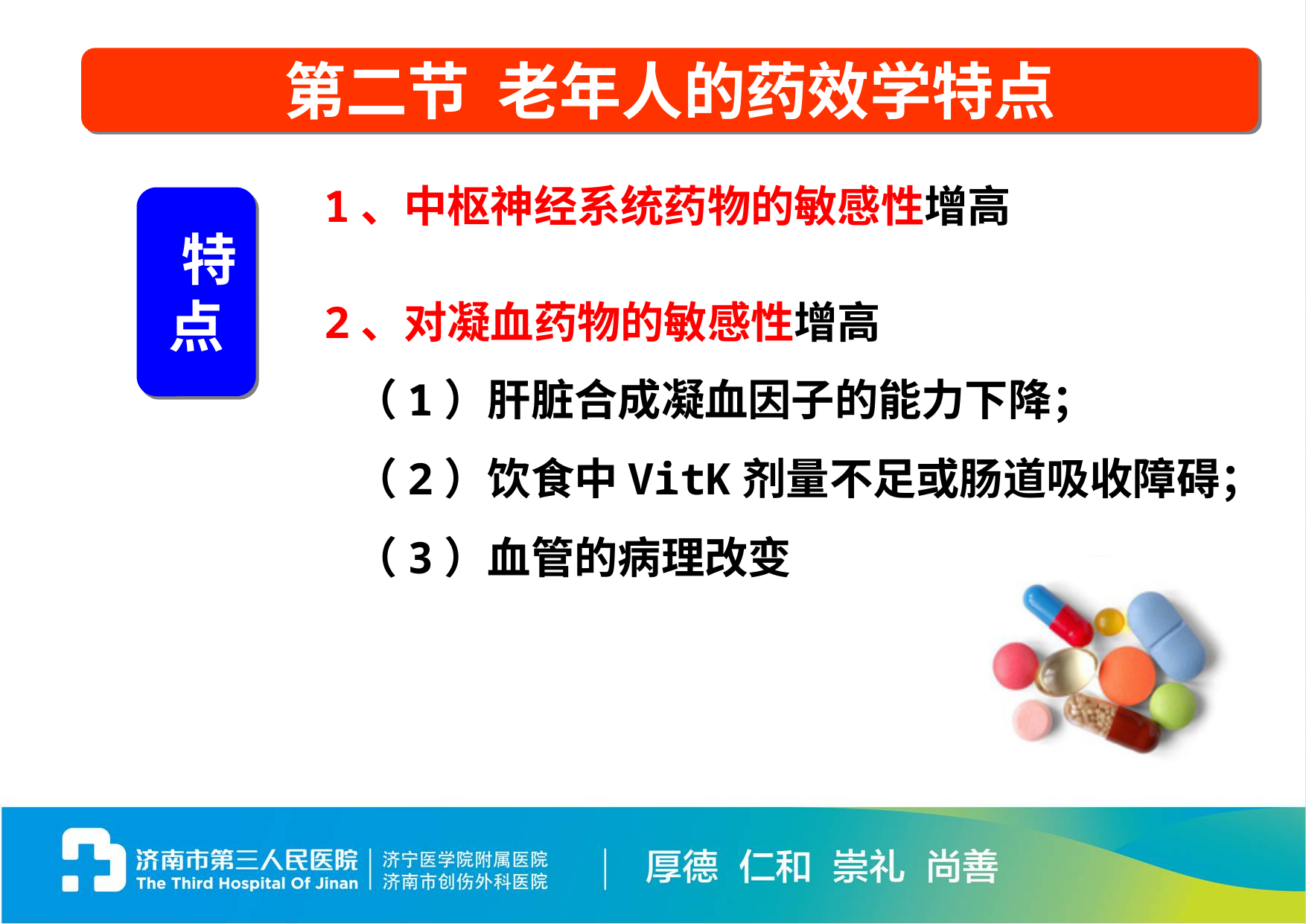

第二节  老年人的药效学特点
 特点
1、中枢神经系统药物的敏感性增高

2、对凝血药物的敏感性增高
  （1）肝脏合成凝血因子的能力下降；
  （2）饮食中VitK剂量不足或肠道吸收障碍；
  （3）血管的病理改变